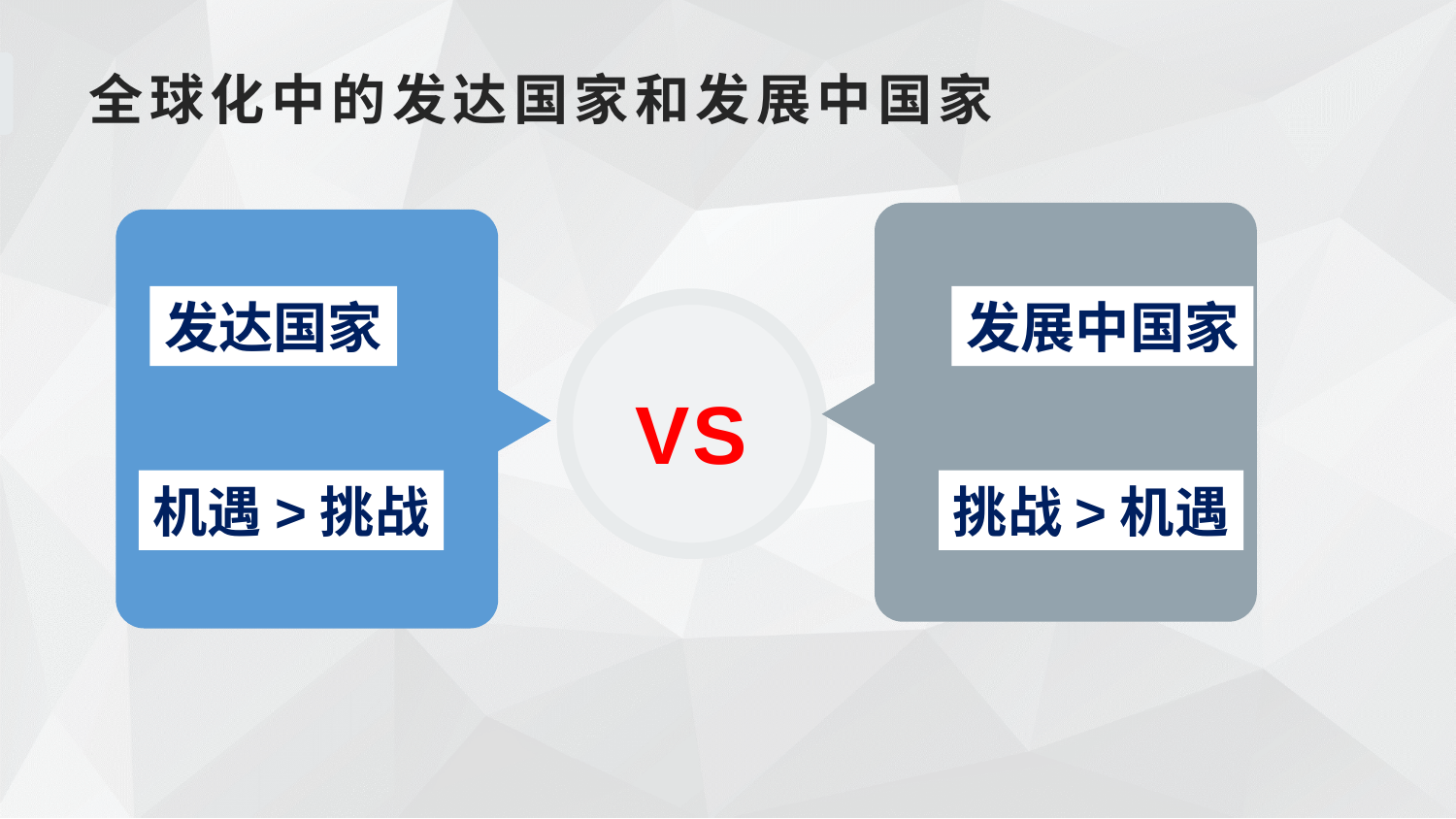

全球化中的发达国家和发展中国家

发达国家
发展中国家

VS
机遇>挑战
挑战>机遇